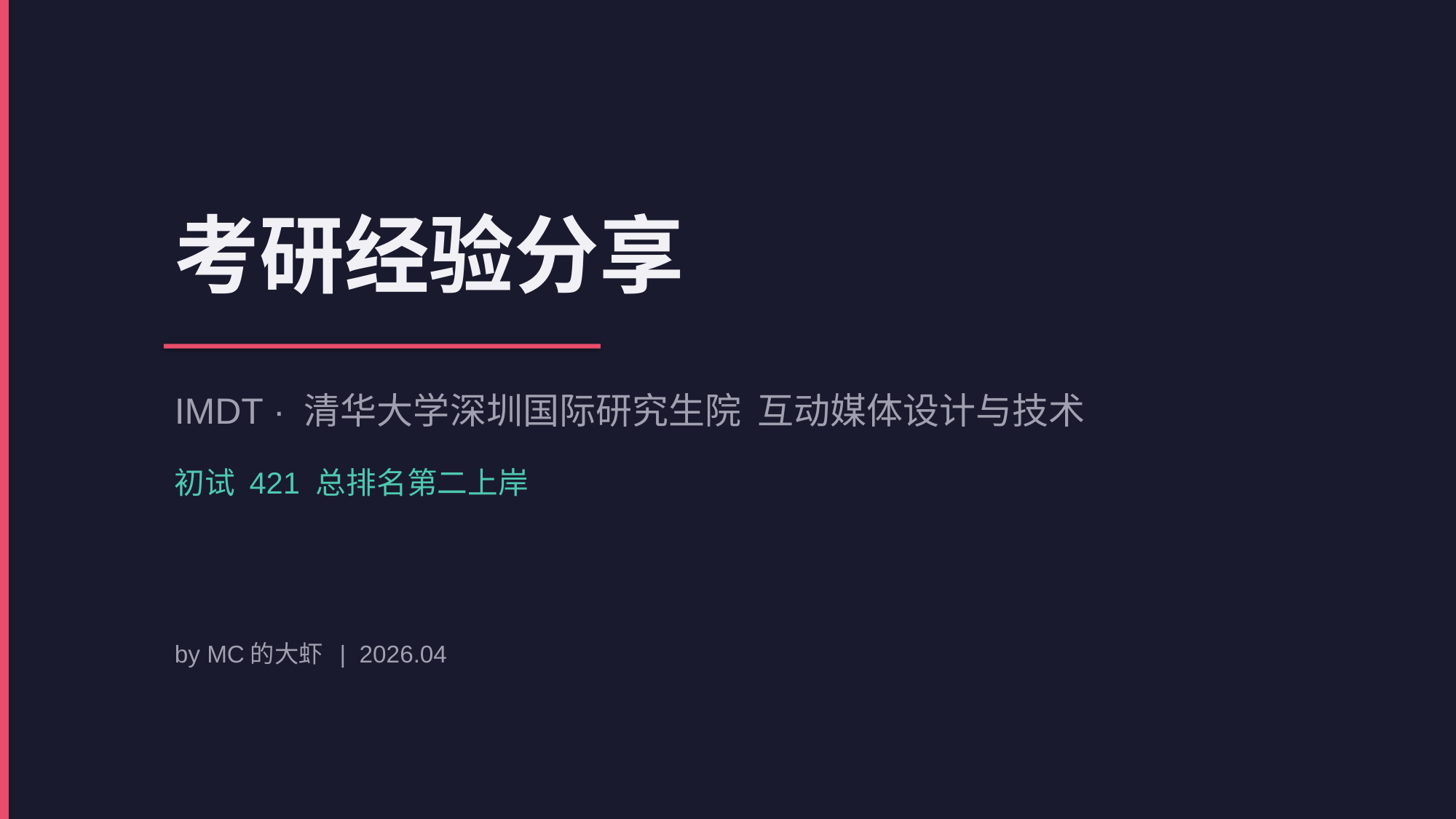

考研经验分享

IMDT · 清华大学深圳国际研究生院  互动媒体设计与技术
初试 421 总排名第二上岸
by MC的大虾  |  2026.04